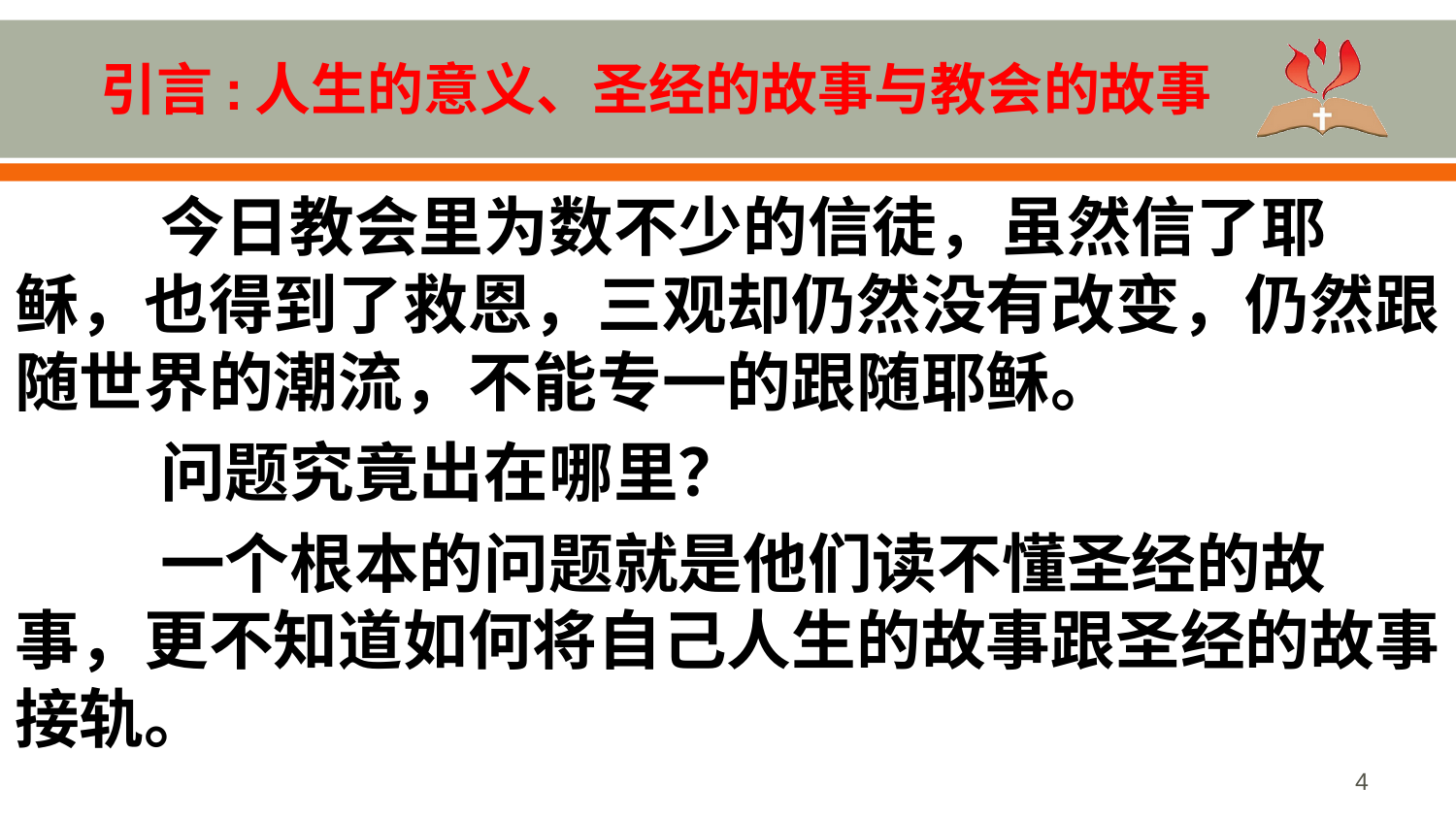

# 引言:人生的意义、圣经的故事与教会的故事
	今日教会里为数不少的信徒，虽然信了耶稣，也得到了救恩，三观却仍然没有改变，仍然跟随世界的潮流，不能专一的跟随耶稣。
	问题究竟出在哪里？
	一个根本的问题就是他们读不懂圣经的故事，更不知道如何将自己人生的故事跟圣经的故事接轨。
4